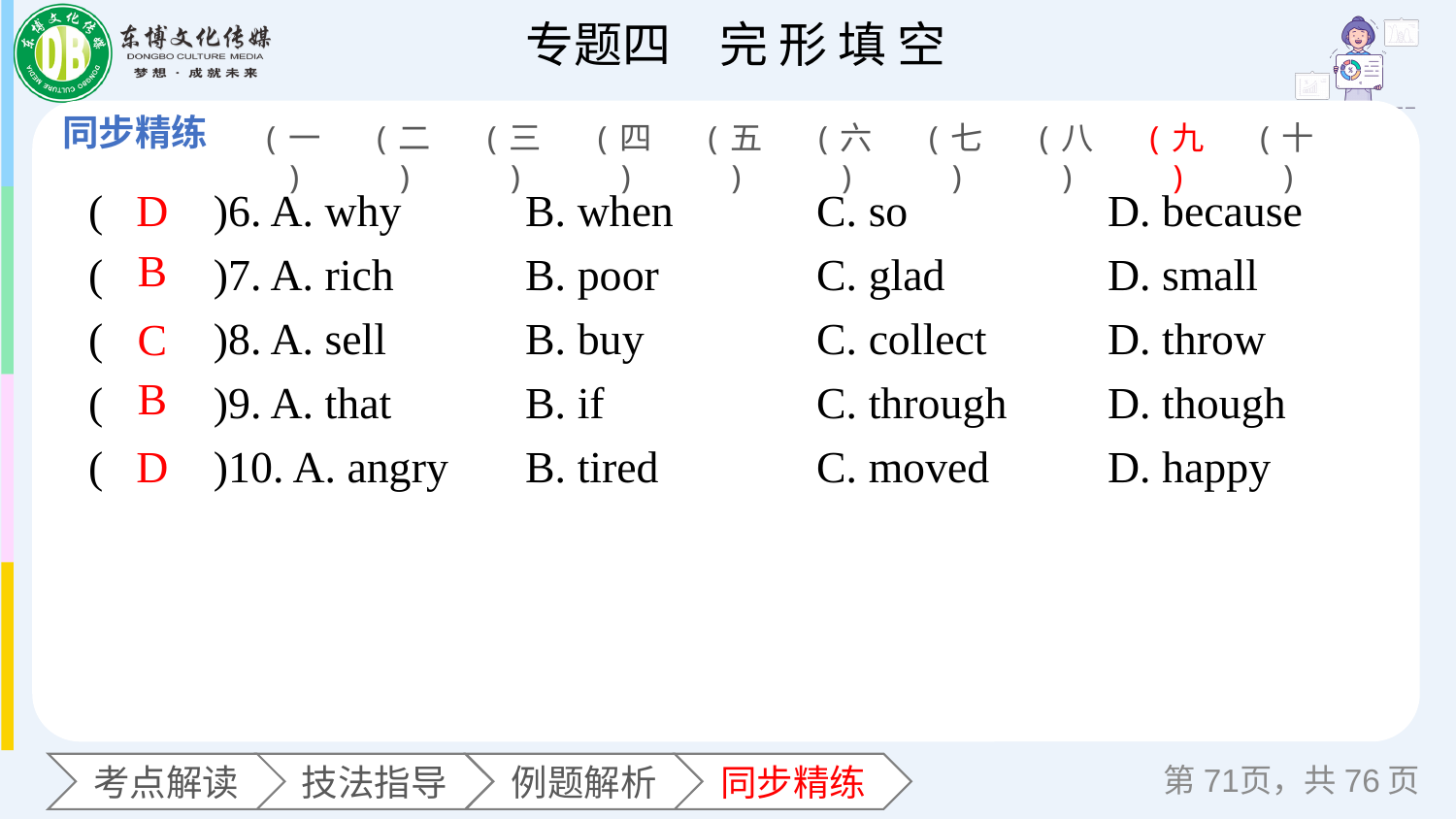

(一)
(二)
(三)
(四)
(五)
(六)
(七)
(八)
(九)
(十)
(　　)6. A. why    	B. when    	C. so    		D. because
(　　)7. A. rich    	B. poor    	C. glad    	D. small
(　　)8. A. sell    	B. buy    	C. collect    	D. throw
(　　)9. A. that    	B. if    		C. through    	D. though
(　　)10. A. angry    	B. tired    	C. moved    	D. happy
D
B
C
B
D
第71页，共76页